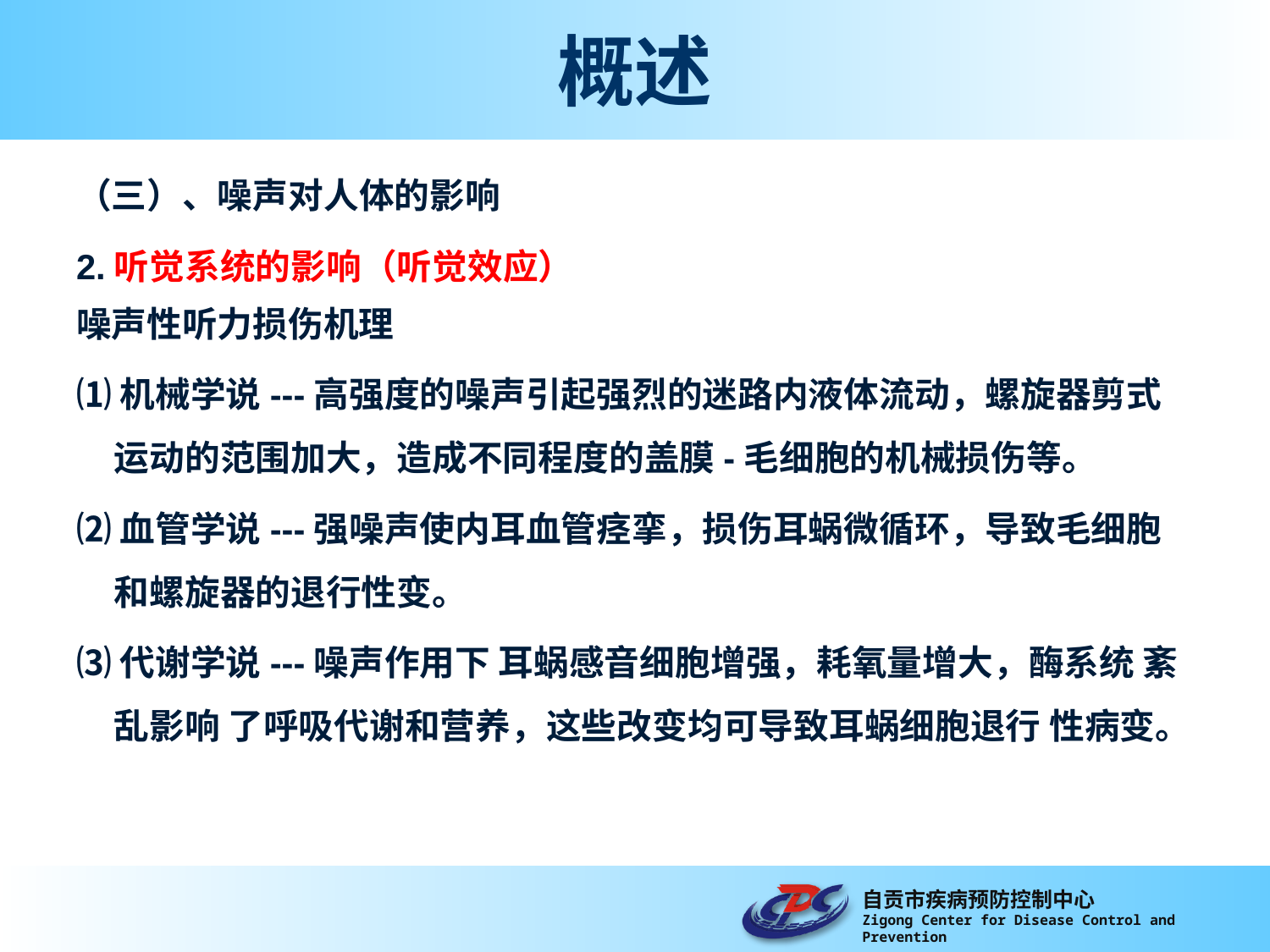

# 概述
（三）、噪声对人体的影响
2.听觉系统的影响（听觉效应）
噪声性听力损伤机理
⑴机械学说---高强度的噪声引起强烈的迷路内液体流动，螺旋器剪式运动的范围加大，造成不同程度的盖膜-毛细胞的机械损伤等。
⑵血管学说---强噪声使内耳血管痉挛，损伤耳蜗微循环，导致毛细胞和螺旋器的退行性变。
⑶代谢学说---噪声作用下 耳蜗感音细胞增强，耗氧量增大，酶系统 紊乱影响 了呼吸代谢和营养，这些改变均可导致耳蜗细胞退行 性病变。

38